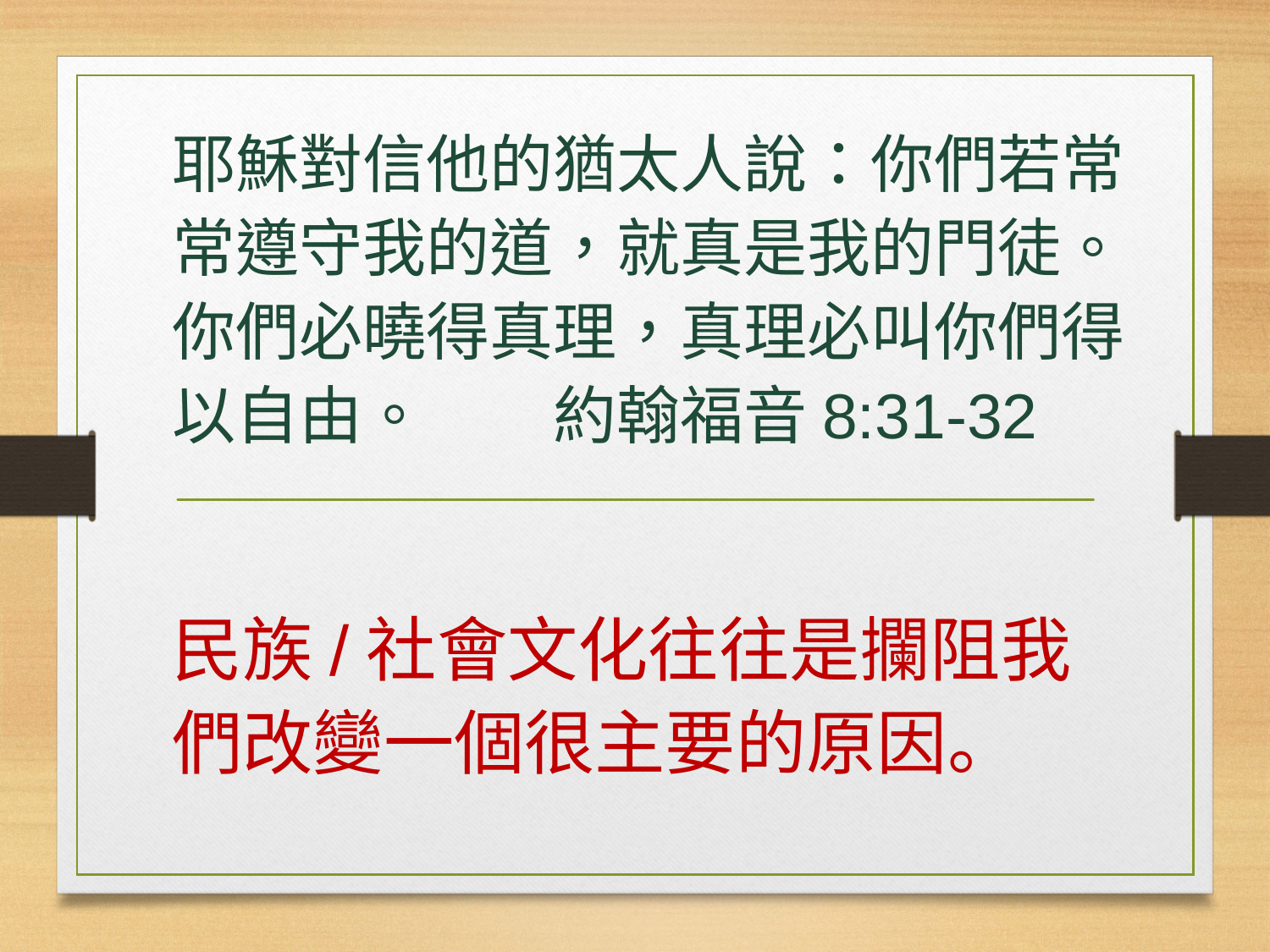

# 耶穌對信他的猶太人說：你們若常常遵守我的道，就真是我的門徒。你們必曉得真理，真理必叫你們得以自由。	約翰福音8:31-32
民族/社會文化往往是攔阻我們改變一個很主要的原因。